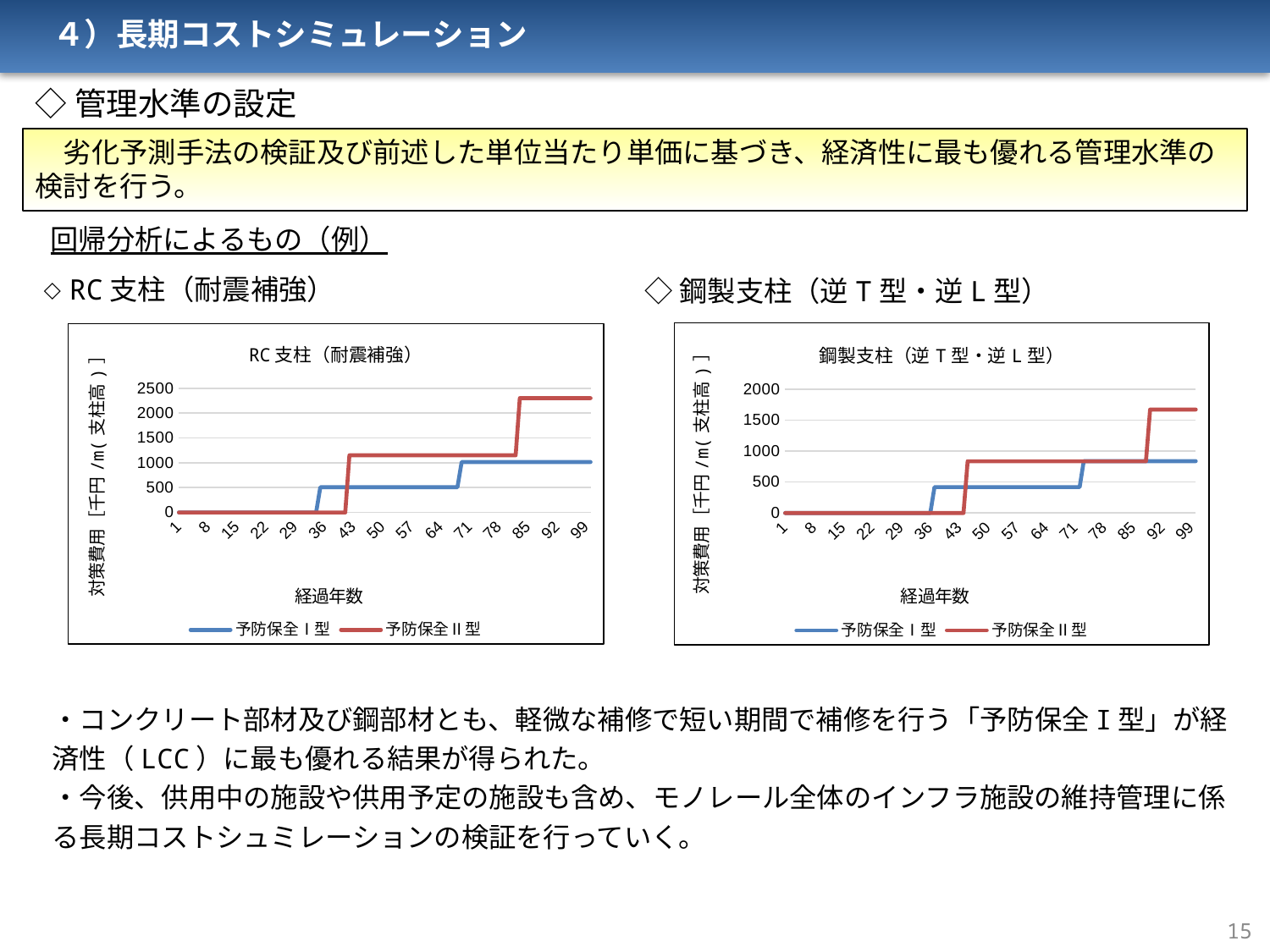

４）長期コストシミュレーション
◇管理水準の設定
　劣化予測手法の検証及び前述した単位当たり単価に基づき、経済性に最も優れる管理水準の検討を行う。
回帰分析によるもの（例）
◇RC支柱（耐震補強）
◇鋼製支柱（逆T型・逆L型）

### Chart: 鋼製支柱（逆T型・逆L型）

| Category | 予防保全Ⅰ型 | 予防保全Ⅱ型 |
|---|---|---|
| 1 | 0.0 | 0.0 |
| 2 | 0.0 | 0.0 |
| 3 | 0.0 | 0.0 |
| 4 | 0.0 | 0.0 |
| 5 | 0.0 | 0.0 |
| 6 | 0.0 | 0.0 |
| 7 | 0.0 | 0.0 |
| 8 | 0.0 | 0.0 |
| 9 | 0.0 | 0.0 |
| 10 | 0.0 | 0.0 |
| 11 | 0.0 | 0.0 |
| 12 | 0.0 | 0.0 |
| 13 | 0.0 | 0.0 |
| 14 | 0.0 | 0.0 |
| 15 | 0.0 | 0.0 |
| 16 | 0.0 | 0.0 |
| 17 | 0.0 | 0.0 |
| 18 | 0.0 | 0.0 |
| 19 | 0.0 | 0.0 |
| 20 | 0.0 | 0.0 |
| 21 | 0.0 | 0.0 |
| 22 | 0.0 | 0.0 |
| 23 | 0.0 | 0.0 |
| 24 | 0.0 | 0.0 |
| 25 | 0.0 | 0.0 |
| 26 | 0.0 | 0.0 |
| 27 | 0.0 | 0.0 |
| 28 | 0.0 | 0.0 |
| 29 | 0.0 | 0.0 |
| 30 | 0.0 | 0.0 |
| 31 | 0.0 | 0.0 |
| 32 | 0.0 | 0.0 |
| 33 | 0.0 | 0.0 |
| 34 | 0.0 | 0.0 |
| 35 | 0.0 | 0.0 |
| 36 | 0.0 | 0.0 |
| 37 | 418.0 | 0.0 |
| 38 | 418.0 | 0.0 |
| 39 | 418.0 | 0.0 |
| 40 | 418.0 | 0.0 |
| 41 | 418.0 | 0.0 |
| 42 | 418.0 | 0.0 |
| 43 | 418.0 | 0.0 |
| 44 | 418.0 | 0.0 |
| 45 | 418.0 | 835.0 |
| 46 | 418.0 | 835.0 |
| 47 | 418.0 | 835.0 |
| 48 | 418.0 | 835.0 |
| 49 | 418.0 | 835.0 |
| 50 | 418.0 | 835.0 |
| 51 | 418.0 | 835.0 |
| 52 | 418.0 | 835.0 |
| 53 | 418.0 | 835.0 |
| 54 | 418.0 | 835.0 |
| 55 | 418.0 | 835.0 |
| 56 | 418.0 | 835.0 |
| 57 | 418.0 | 835.0 |
| 58 | 418.0 | 835.0 |
| 59 | 418.0 | 835.0 |
| 60 | 418.0 | 835.0 |
| 61 | 418.0 | 835.0 |
| 62 | 418.0 | 835.0 |
| 63 | 418.0 | 835.0 |
| 64 | 418.0 | 835.0 |
| 65 | 418.0 | 835.0 |
| 66 | 418.0 | 835.0 |
| 67 | 418.0 | 835.0 |
| 68 | 418.0 | 835.0 |
| 69 | 418.0 | 835.0 |
| 70 | 418.0 | 835.0 |
| 71 | 418.0 | 835.0 |
| 72 | 418.0 | 835.0 |
| 73 | 836.0 | 835.0 |
| 74 | 836.0 | 835.0 |
| 75 | 836.0 | 835.0 |
| 76 | 836.0 | 835.0 |
| 77 | 836.0 | 835.0 |
| 78 | 836.0 | 835.0 |
| 79 | 836.0 | 835.0 |
| 80 | 836.0 | 835.0 |
| 81 | 836.0 | 835.0 |
| 82 | 836.0 | 835.0 |
| 83 | 836.0 | 835.0 |
| 84 | 836.0 | 835.0 |
| 85 | 836.0 | 835.0 |
| 86 | 836.0 | 835.0 |
| 87 | 836.0 | 835.0 |
| 88 | 836.0 | 835.0 |
| 89 | 836.0 | 1670.0 |
| 90 | 836.0 | 1670.0 |
| 91 | 836.0 | 1670.0 |
| 92 | 836.0 | 1670.0 |
| 93 | 836.0 | 1670.0 |
| 94 | 836.0 | 1670.0 |
| 95 | 836.0 | 1670.0 |
| 96 | 836.0 | 1670.0 |
| 97 | 836.0 | 1670.0 |
| 98 | 836.0 | 1670.0 |
| 99 | 836.0 | 1670.0 |
| 100 | 836.0 | 1670.0 |

### Chart: RC支柱（耐震補強）

| Category | 予防保全Ⅰ型 | 予防保全Ⅱ型 |
|---|---|---|
| 1 | 0.0 | 0.0 |
| 2 | 0.0 | 0.0 |
| 3 | 0.0 | 0.0 |
| 4 | 0.0 | 0.0 |
| 5 | 0.0 | 0.0 |
| 6 | 0.0 | 0.0 |
| 7 | 0.0 | 0.0 |
| 8 | 0.0 | 0.0 |
| 9 | 0.0 | 0.0 |
| 10 | 0.0 | 0.0 |
| 11 | 0.0 | 0.0 |
| 12 | 0.0 | 0.0 |
| 13 | 0.0 | 0.0 |
| 14 | 0.0 | 0.0 |
| 15 | 0.0 | 0.0 |
| 16 | 0.0 | 0.0 |
| 17 | 0.0 | 0.0 |
| 18 | 0.0 | 0.0 |
| 19 | 0.0 | 0.0 |
| 20 | 0.0 | 0.0 |
| 21 | 0.0 | 0.0 |
| 22 | 0.0 | 0.0 |
| 23 | 0.0 | 0.0 |
| 24 | 0.0 | 0.0 |
| 25 | 0.0 | 0.0 |
| 26 | 0.0 | 0.0 |
| 27 | 0.0 | 0.0 |
| 28 | 0.0 | 0.0 |
| 29 | 0.0 | 0.0 |
| 30 | 0.0 | 0.0 |
| 31 | 0.0 | 0.0 |
| 32 | 0.0 | 0.0 |
| 33 | 0.0 | 0.0 |
| 34 | 0.0 | 0.0 |
| 35 | 508.0 | 0.0 |
| 36 | 508.0 | 0.0 |
| 37 | 508.0 | 0.0 |
| 38 | 508.0 | 0.0 |
| 39 | 508.0 | 0.0 |
| 40 | 508.0 | 0.0 |
| 41 | 508.0 | 0.0 |
| 42 | 508.0 | 1151.0 |
| 43 | 508.0 | 1151.0 |
| 44 | 508.0 | 1151.0 |
| 45 | 508.0 | 1151.0 |
| 46 | 508.0 | 1151.0 |
| 47 | 508.0 | 1151.0 |
| 48 | 508.0 | 1151.0 |
| 49 | 508.0 | 1151.0 |
| 50 | 508.0 | 1151.0 |
| 51 | 508.0 | 1151.0 |
| 52 | 508.0 | 1151.0 |
| 53 | 508.0 | 1151.0 |
| 54 | 508.0 | 1151.0 |
| 55 | 508.0 | 1151.0 |
| 56 | 508.0 | 1151.0 |
| 57 | 508.0 | 1151.0 |
| 58 | 508.0 | 1151.0 |
| 59 | 508.0 | 1151.0 |
| 60 | 508.0 | 1151.0 |
| 61 | 508.0 | 1151.0 |
| 62 | 508.0 | 1151.0 |
| 63 | 508.0 | 1151.0 |
| 64 | 508.0 | 1151.0 |
| 65 | 508.0 | 1151.0 |
| 66 | 508.0 | 1151.0 |
| 67 | 508.0 | 1151.0 |
| 68 | 508.0 | 1151.0 |
| 69 | 1016.0 | 1151.0 |
| 70 | 1016.0 | 1151.0 |
| 71 | 1016.0 | 1151.0 |
| 72 | 1016.0 | 1151.0 |
| 73 | 1016.0 | 1151.0 |
| 74 | 1016.0 | 1151.0 |
| 75 | 1016.0 | 1151.0 |
| 76 | 1016.0 | 1151.0 |
| 77 | 1016.0 | 1151.0 |
| 78 | 1016.0 | 1151.0 |
| 79 | 1016.0 | 1151.0 |
| 80 | 1016.0 | 1151.0 |
| 81 | 1016.0 | 1151.0 |
| 82 | 1016.0 | 1151.0 |
| 83 | 1016.0 | 2302.0 |
| 84 | 1016.0 | 2302.0 |
| 85 | 1016.0 | 2302.0 |
| 86 | 1016.0 | 2302.0 |
| 87 | 1016.0 | 2302.0 |
| 88 | 1016.0 | 2302.0 |
| 89 | 1016.0 | 2302.0 |
| 90 | 1016.0 | 2302.0 |
| 91 | 1016.0 | 2302.0 |
| 92 | 1016.0 | 2302.0 |
| 93 | 1016.0 | 2302.0 |
| 94 | 1016.0 | 2302.0 |
| 95 | 1016.0 | 2302.0 |
| 96 | 1016.0 | 2302.0 |
| 97 | 1016.0 | 2302.0 |
| 98 | 1016.0 | 2302.0 |
| 99 | 1016.0 | 2302.0 |
| 100 | 1016.0 | 2302.0 |
・コンクリート部材及び鋼部材とも、軽微な補修で短い期間で補修を行う「予防保全I型」が経済性（LCC）に最も優れる結果が得られた。
・今後、供用中の施設や供用予定の施設も含め、モノレール全体のインフラ施設の維持管理に係る長期コストシュミレーションの検証を行っていく。
15